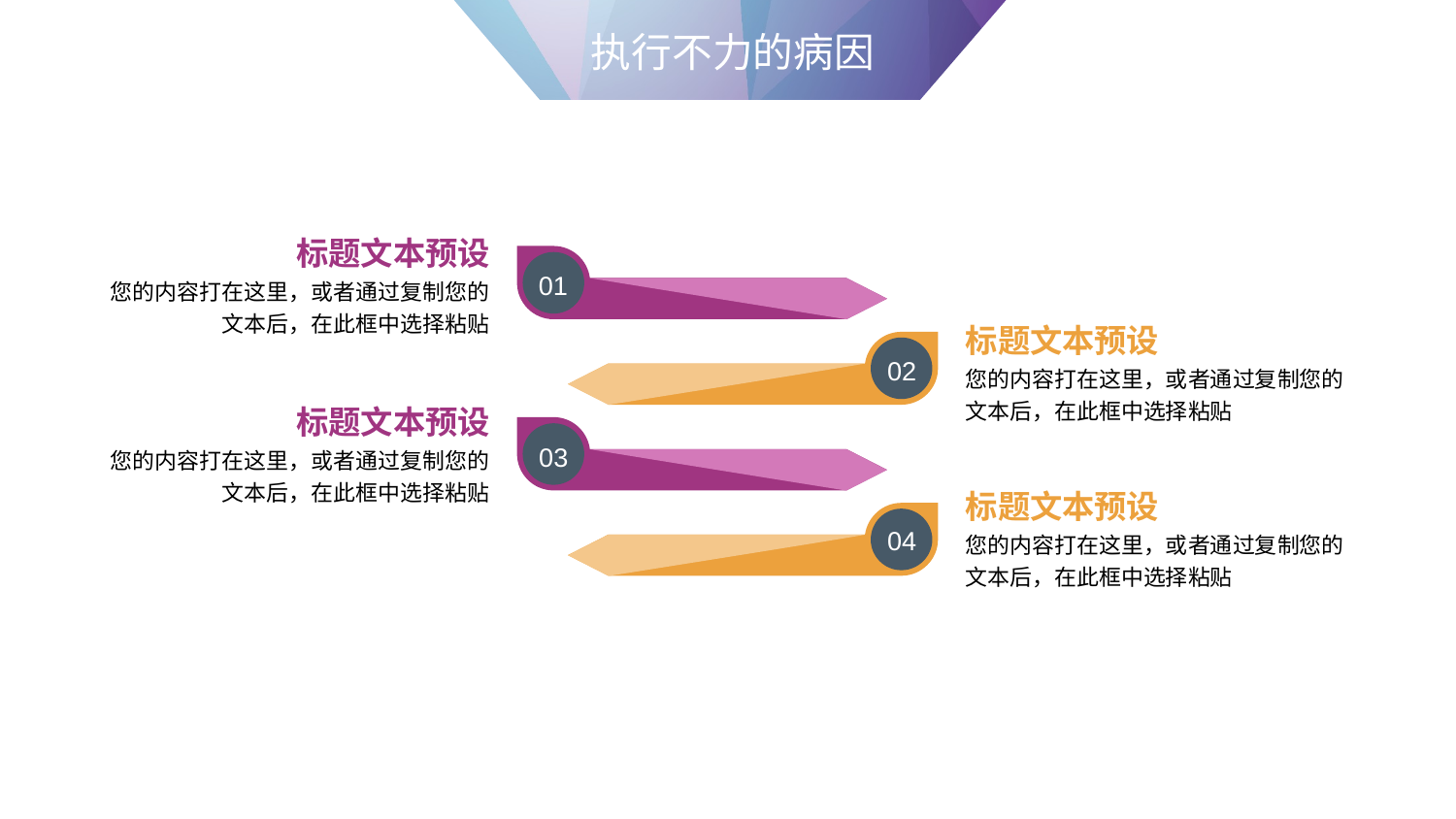

执行不力的病因
标题文本预设
您的内容打在这里，或者通过复制您的文本后，在此框中选择粘贴

01

标题文本预设
您的内容打在这里，或者通过复制您的文本后，在此框中选择粘贴

02

标题文本预设
您的内容打在这里，或者通过复制您的文本后，在此框中选择粘贴

03

标题文本预设
您的内容打在这里，或者通过复制您的文本后，在此框中选择粘贴

04